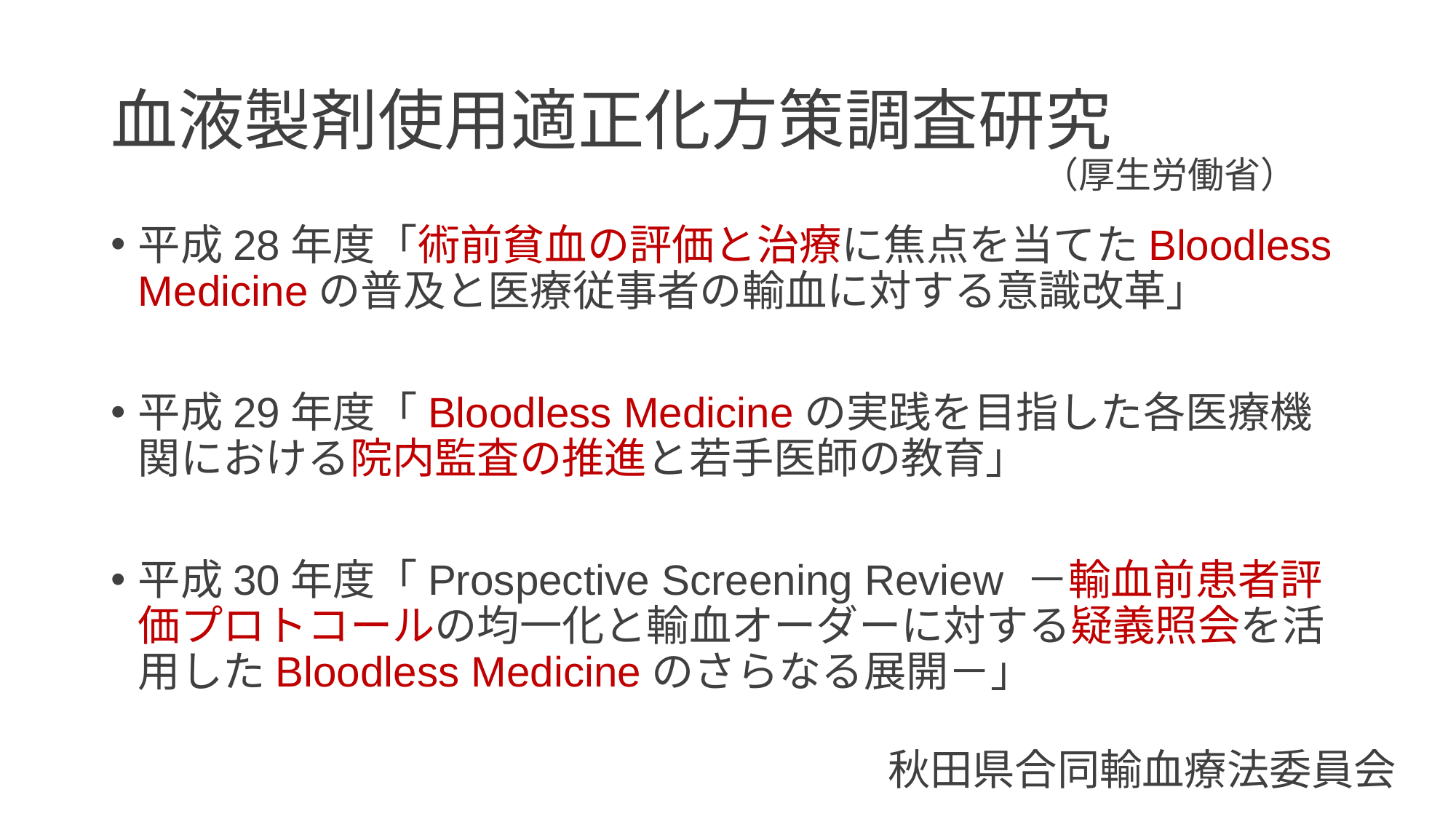

# 血液製剤使用適正化方策調査研究
（厚生労働省）
平成28年度「術前貧血の評価と治療に焦点を当てたBloodless Medicineの普及と医療従事者の輸血に対する意識改革」

平成29年度「Bloodless Medicineの実践を目指した各医療機関における院内監査の推進と若手医師の教育」

平成30年度「Prospective Screening Review －輸血前患者評価プロトコールの均一化と輸血オーダーに対する疑義照会を活用したBloodless Medicineのさらなる展開－」
秋田県合同輸血療法委員会